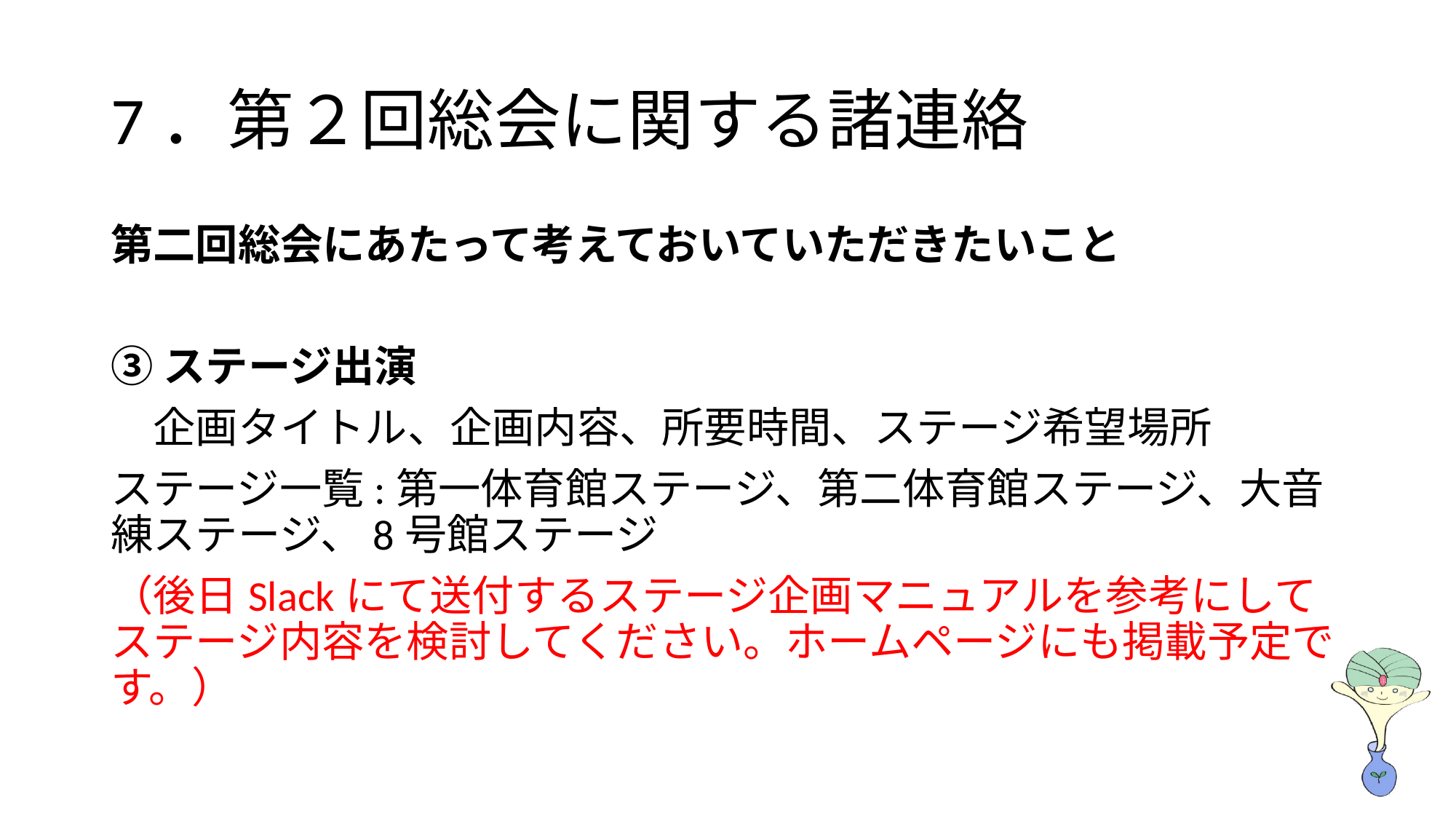

# 7．第２回総会に関する諸連絡
第二回総会にあたって考えておいていただきたいこと

③ステージ出演
　企画タイトル、企画内容、所要時間、ステージ希望場所
ステージ一覧:第一体育館ステージ、第二体育館ステージ、大音練ステージ、8号館ステージ
（後日Slackにて送付するステージ企画マニュアルを参考にしてステージ内容を検討してください。ホームページにも掲載予定です。）